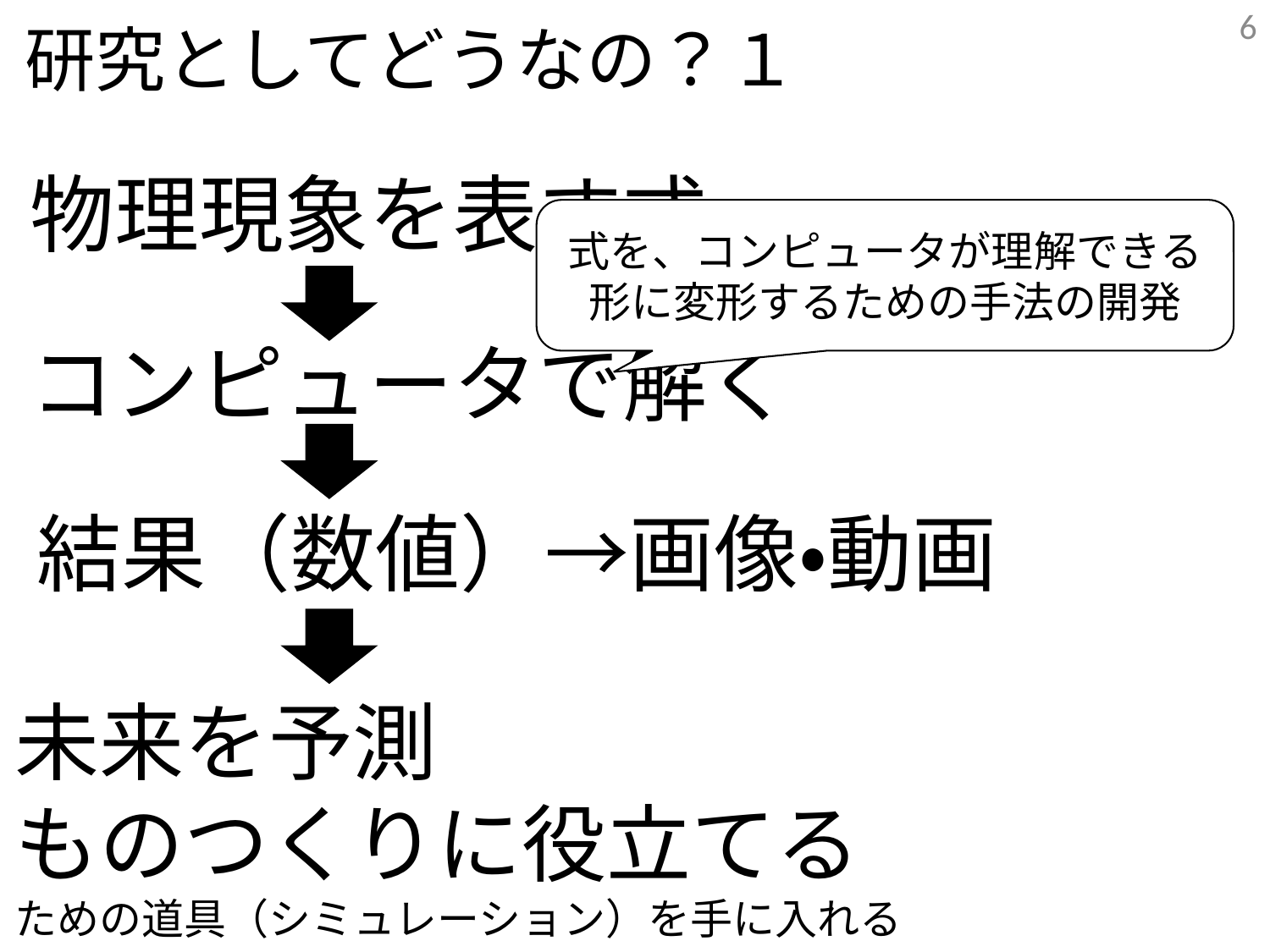

6
研究としてどうなの？１
物理現象を表す式
式を、コンピュータが理解できる
形に変形するための手法の開発

コンピュータで解く

結果（数値）→画像・動画

未来を予測
ものつくりに役立てる
ための道具（シミュレーション）を手に入れる